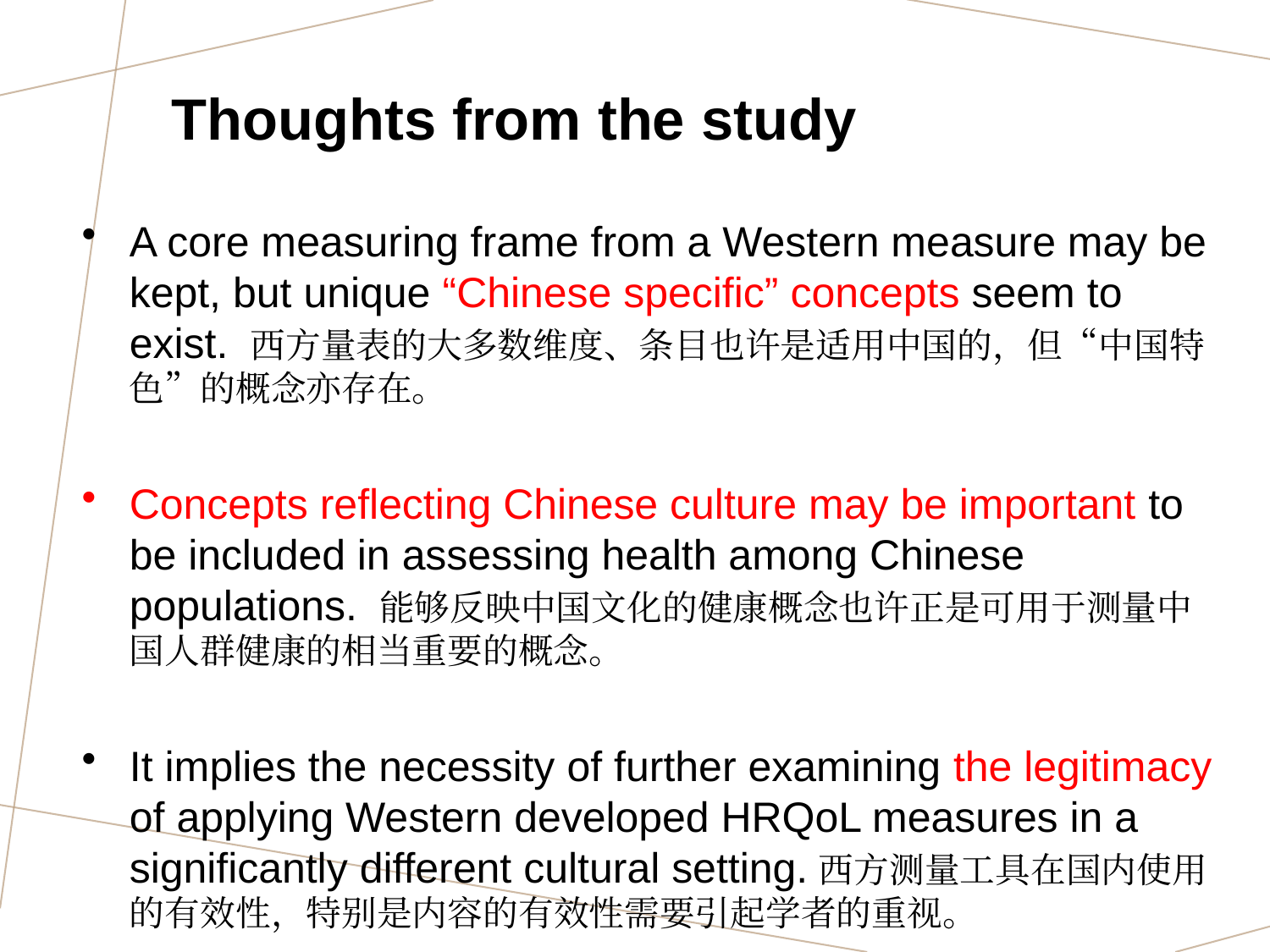

# Thoughts from the study
A core measuring frame from a Western measure may be kept, but unique “Chinese specific” concepts seem to exist. 西方量表的大多数维度、条目也许是适用中国的，但“中国特色”的概念亦存在。

Concepts reflecting Chinese culture may be important to be included in assessing health among Chinese populations. 能够反映中国文化的健康概念也许正是可用于测量中国人群健康的相当重要的概念。

It implies the necessity of further examining the legitimacy of applying Western developed HRQoL measures in a significantly different cultural setting.西方测量工具在国内使用的有效性，特别是内容的有效性需要引起学者的重视。